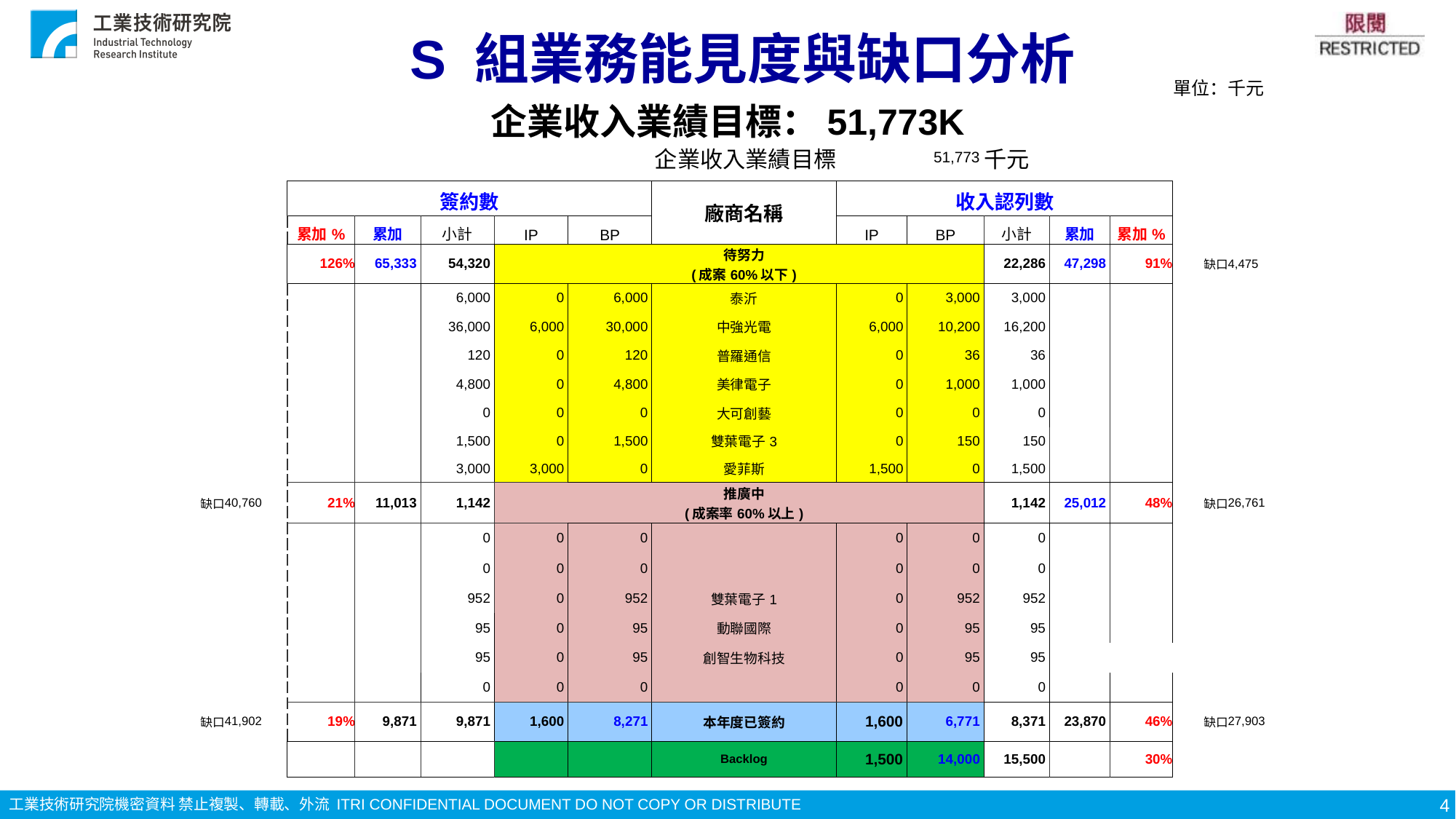

# S 組業務能見度與缺口分析
單位：千元
企業收入業績目標：51,773K
|  |  |  |  |  |  |  | 企業收入業績目標 |  | 51,773 | 千元 |  |  |  |  |
| --- | --- | --- | --- | --- | --- | --- | --- | --- | --- | --- | --- | --- | --- | --- |
|  |  | 簽約數 |  |  |  |  | 廠商名稱 | 收入認列數 |  |  |  |  |  |  |
|  |  | 累加% | 累加 | 小計 | IP | BP |  | IP | BP | 小計 | 累加 | 累加% |  |  |
|  |  | 126% | 65,333 | 54,320 | 9,000 |  | 待努力 (成案60%以下) | 7,500 | 14,786 | 22,286 | 47,298 | 91% | 缺口 | 4,475 |
|  |  |  |  | 6,000 | 0 | 6,000 | 泰沂 | 0 | 3,000 | 3,000 |  |  |  |  |
|  |  |  |  | 36,000 | 6,000 | 30,000 | 中強光電 | 6,000 | 10,200 | 16,200 |  |  |  |  |
|  |  |  |  | 120 | 0 | 120 | 普羅通信 | 0 | 36 | 36 |  |  |  |  |
|  |  |  |  | 4,800 | 0 | 4,800 | 美律電子 | 0 | 1,000 | 1,000 |  |  |  |  |
|  |  |  |  | 0 | 0 | 0 | 大可創藝 | 0 | 0 | 0 |  |  |  |  |
|  |  |  |  | 1,500 | 0 | 1,500 | 雙葉電子3 | 0 | 150 | 150 |  |  |  |  |
|  |  |  |  | 3,000 | 3,000 | 0 | 愛菲斯 | 1,500 | 0 | 1,500 |  |  |  |  |
| 缺口 | 40,760 | 21% | 11,013 | 1,142 | 0 |  | 推廣中 (成案率60%以上) | 0 |  | 1,142 | 25,012 | 48% | 缺口 | 26,761 |
|  |  |  |  | 0 | 0 | 0 |  | 0 | 0 | 0 |  |  |  |  |
|  |  |  |  | 0 | 0 | 0 |  | 0 | 0 | 0 |  |  |  |  |
|  |  |  |  | 952 | 0 | 952 | 雙葉電子1 | 0 | 952 | 952 |  |  |  |  |
|  |  |  |  | 95 | 0 | 95 | 動聯國際 | 0 | 95 | 95 |  |  |  |  |
|  |  |  |  | 95 | 0 | 95 | 創智生物科技 | 0 | 95 | 95 |  |  |  |  |
|  |  |  |  | 0 | 0 | 0 |  | 0 | 0 | 0 |  |  |  |  |
| 缺口 | 41,902 | 19% | 9,871 | 9,871 | 1,600 | 8,271 | 本年度已簽約 | 1,600 | 6,771 | 8,371 | 23,870 | 46% | 缺口 | 27,903 |
|  |  |  |  |  |  |  | Backlog | 1,500 | 14,000 | 15,500 | 15,500 | 30% |  |  |
4